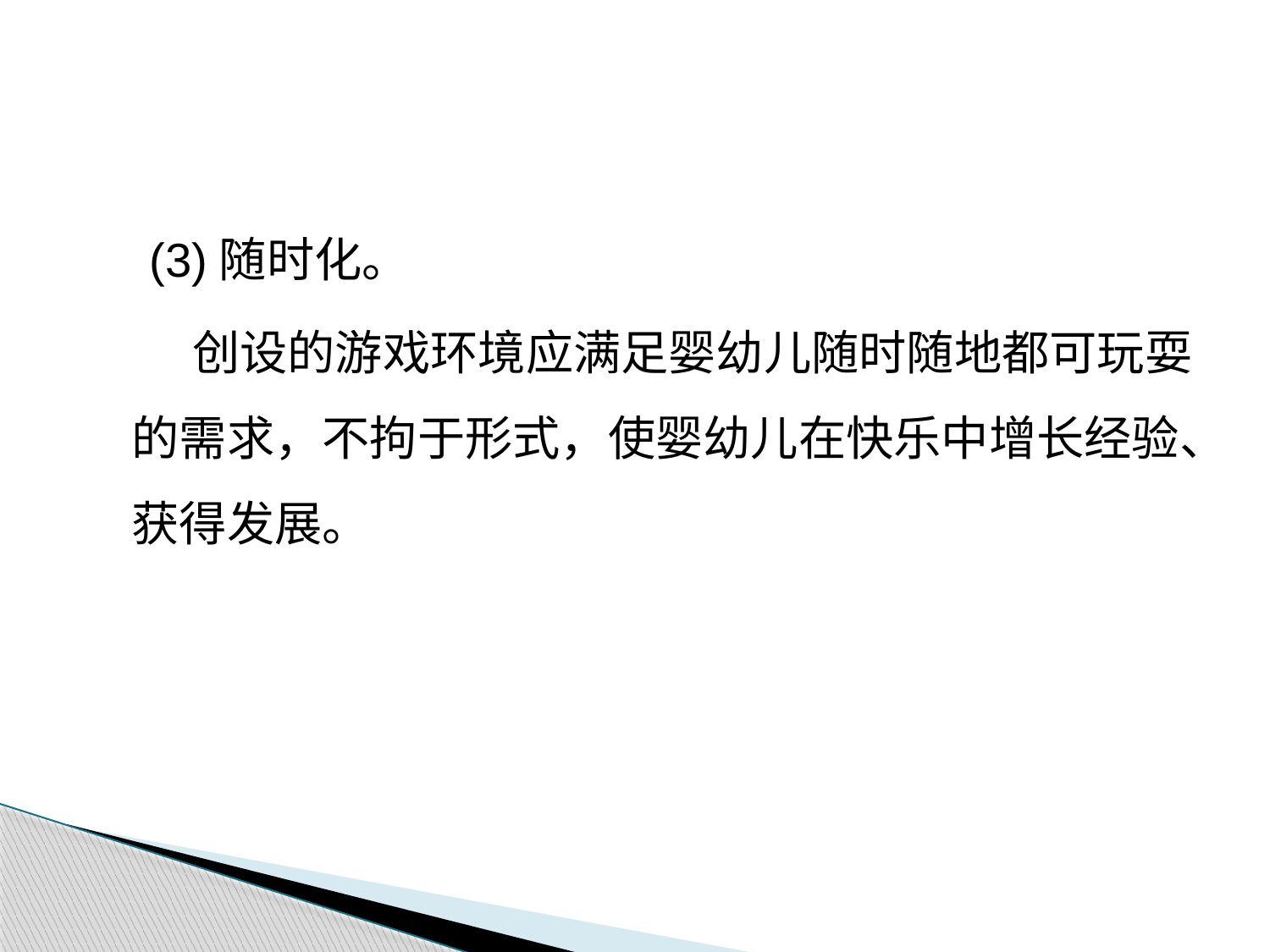

#
    (3)随时化。
        创设的游戏环境应满足婴幼儿随时随地都可玩耍的需求，不拘于形式，使婴幼儿在快乐中增长经验、获得发展。